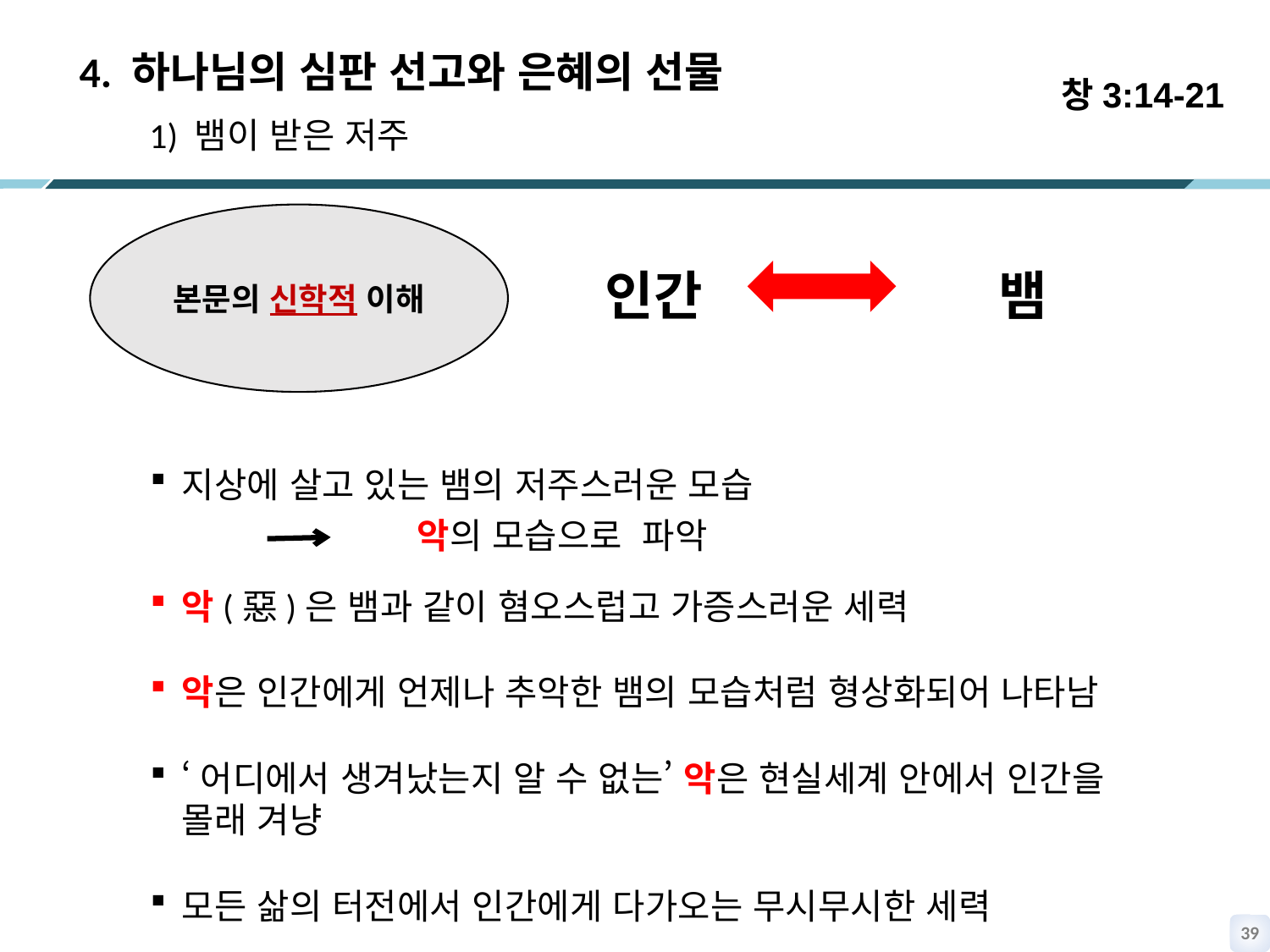

창3:14-21

       4. 하나님의 심판 선고와 은혜의 선물
                 1) 뱀이 받은 저주

                           인간                    뱀

지상에 살고 있는 뱀의 저주스러운 모습
                          악의 모습으로  파악

악(惡)은 뱀과 같이 혐오스럽고 가증스러운 세력

악은 인간에게 언제나 추악한 뱀의 모습처럼 형상화되어 나타남

‘어디에서 생겨났는지 알 수 없는’ 악은 현실세계 안에서 인간을 몰래 겨냥

모든 삶의 터전에서 인간에게 다가오는 무시무시한 세력

본문의 신학적 이해

39